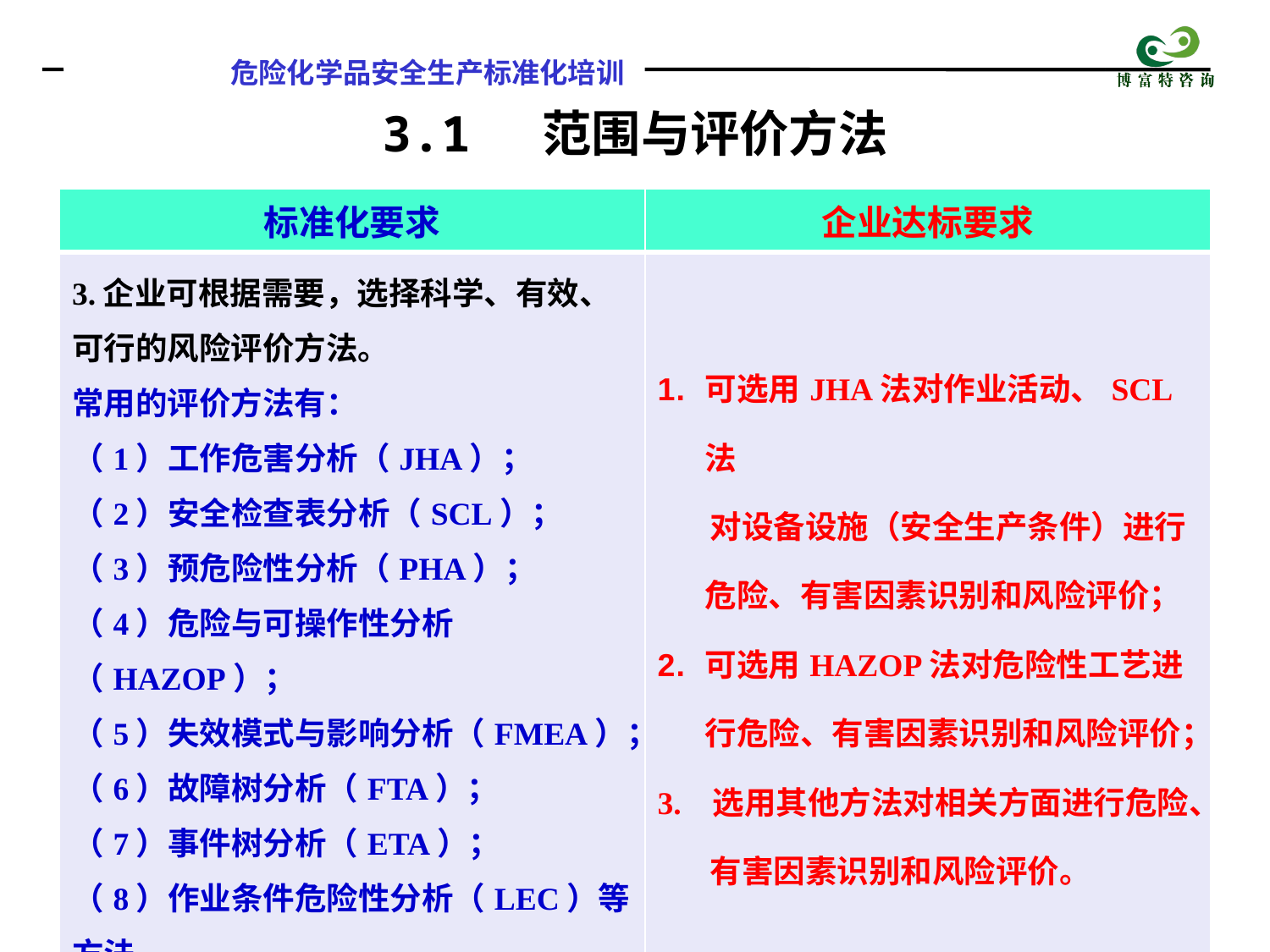

3.1  范围与评价方法
| 标准化要求 | 企业达标要求 |
| --- | --- |
| 3.企业可根据需要，选择科学、有效、可行的风险评价方法。 常用的评价方法有： （1）工作危害分析（JHA）； （2）安全检查表分析（SCL）； （3）预危险性分析（PHA）； （4）危险与可操作性分析 （HAZOP）； （5）失效模式与影响分析（FMEA）； （6）故障树分析（FTA）； （7）事件树分析（ETA）； （8）作业条件危险性分析（LEC）等方法。 | 可选用JHA法对作业活动、SCL法 对设备设施（安全生产条件）进行危险、有害因素识别和风险评价； 可选用HAZOP法对危险性工艺进行危险、有害因素识别和风险评价； 3. 选用其他方法对相关方面进行危险、 有害因素识别和风险评价。 |